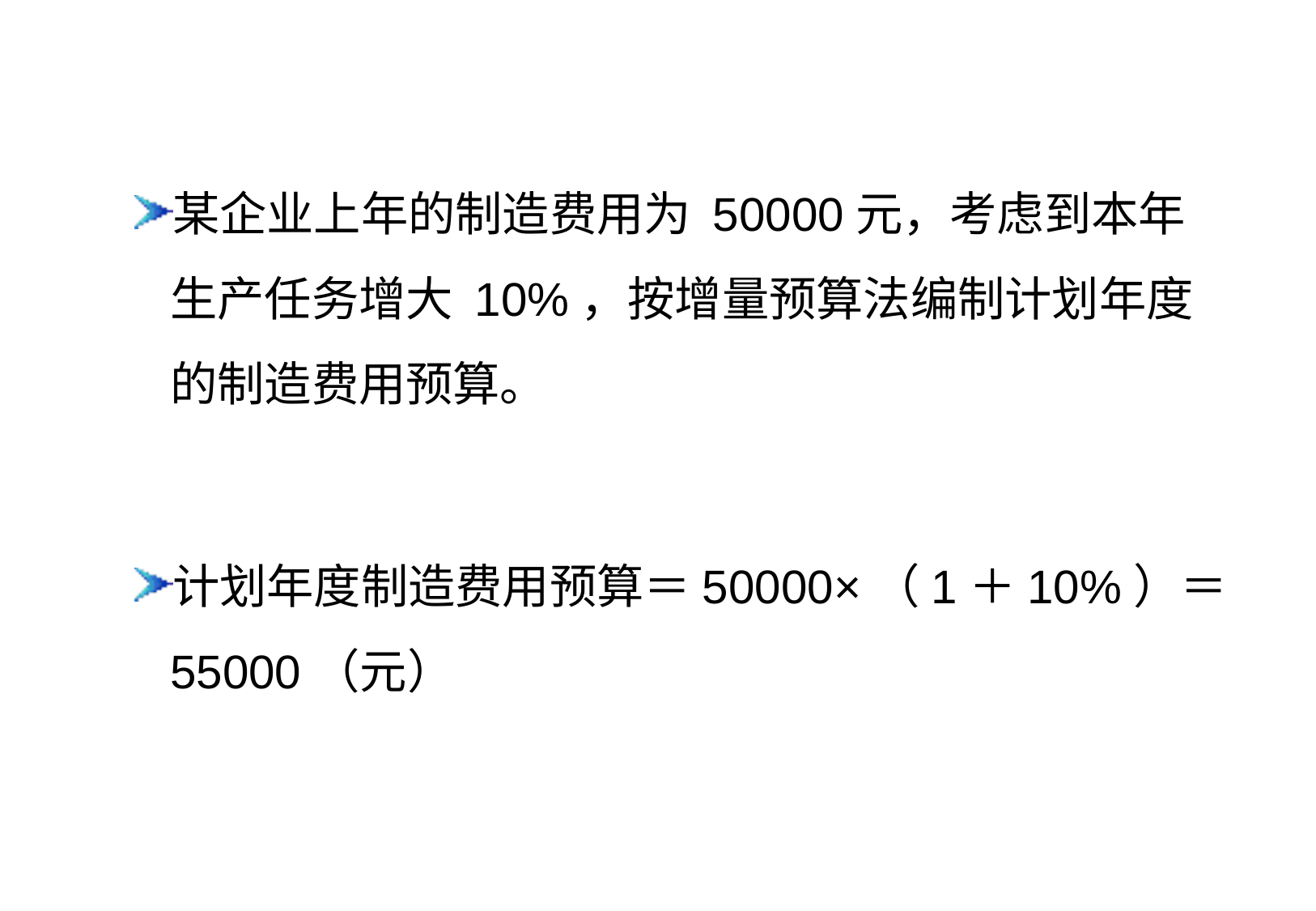

某企业上年的制造费用为 50000元，考虑到本年生产任务增大 10%，按增量预算法编制计划年度的制造费用预算。

计划年度制造费用预算＝50000×（1＋10%）＝55000（元）